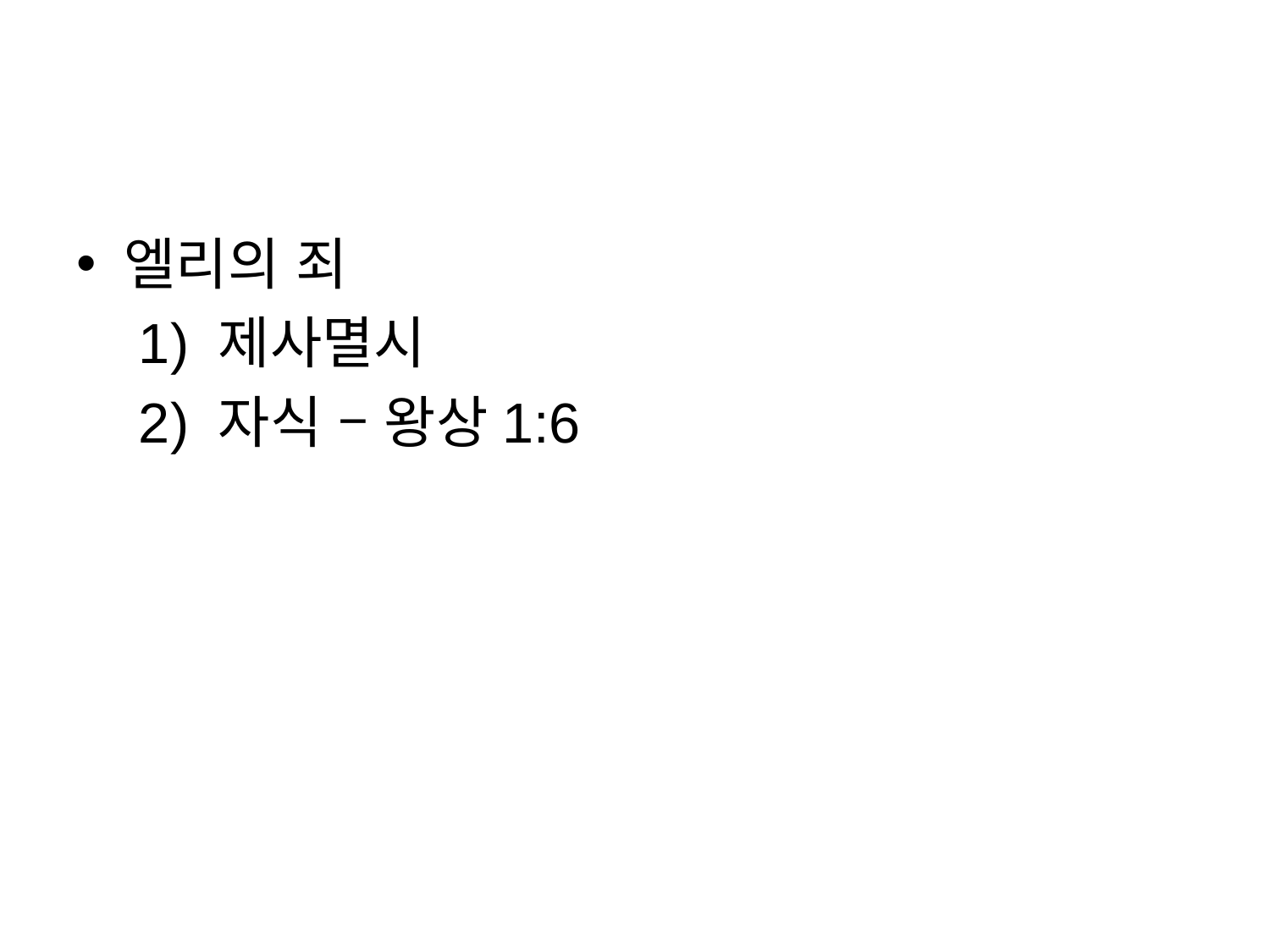

#
엘리의 죄
    1) 제사멸시
    2) 자식 – 왕상1:6